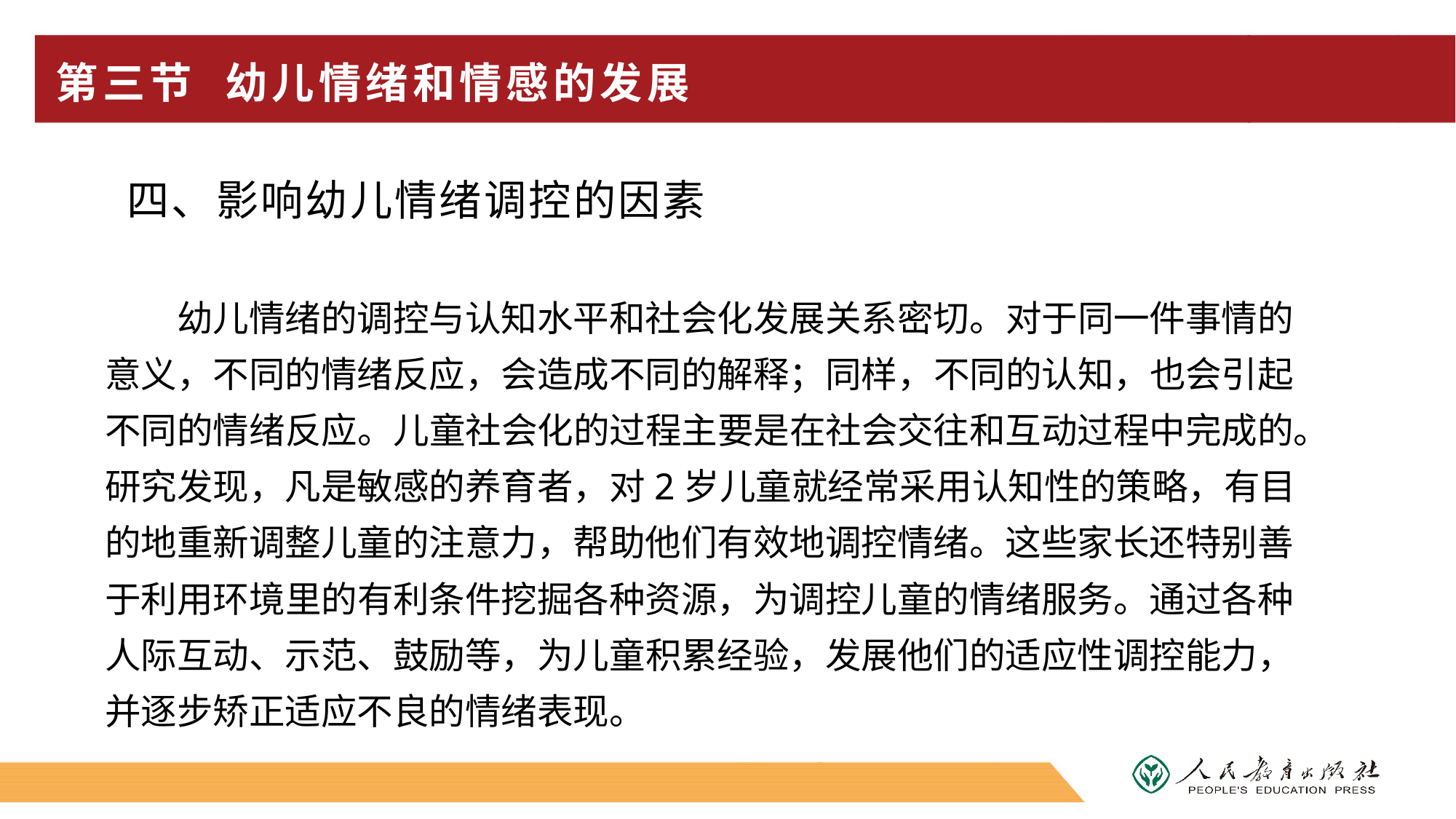

# 第三节  幼儿情绪和情感的发展
 四、影响幼儿情绪调控的因素
幼儿情绪的调控与认知水平和社会化发展关系密切。对于同一件事情的意义，不同的情绪反应，会造成不同的解释；同样，不同的认知，也会引起不同的情绪反应。儿童社会化的过程主要是在社会交往和互动过程中完成的。研究发现，凡是敏感的养育者，对2岁儿童就经常采用认知性的策略，有目的地重新调整儿童的注意力，帮助他们有效地调控情绪。这些家长还特别善于利用环境里的有利条件挖掘各种资源，为调控儿童的情绪服务。通过各种人际互动、示范、鼓励等，为儿童积累经验，发展他们的适应性调控能力，并逐步矫正适应不良的情绪表现。